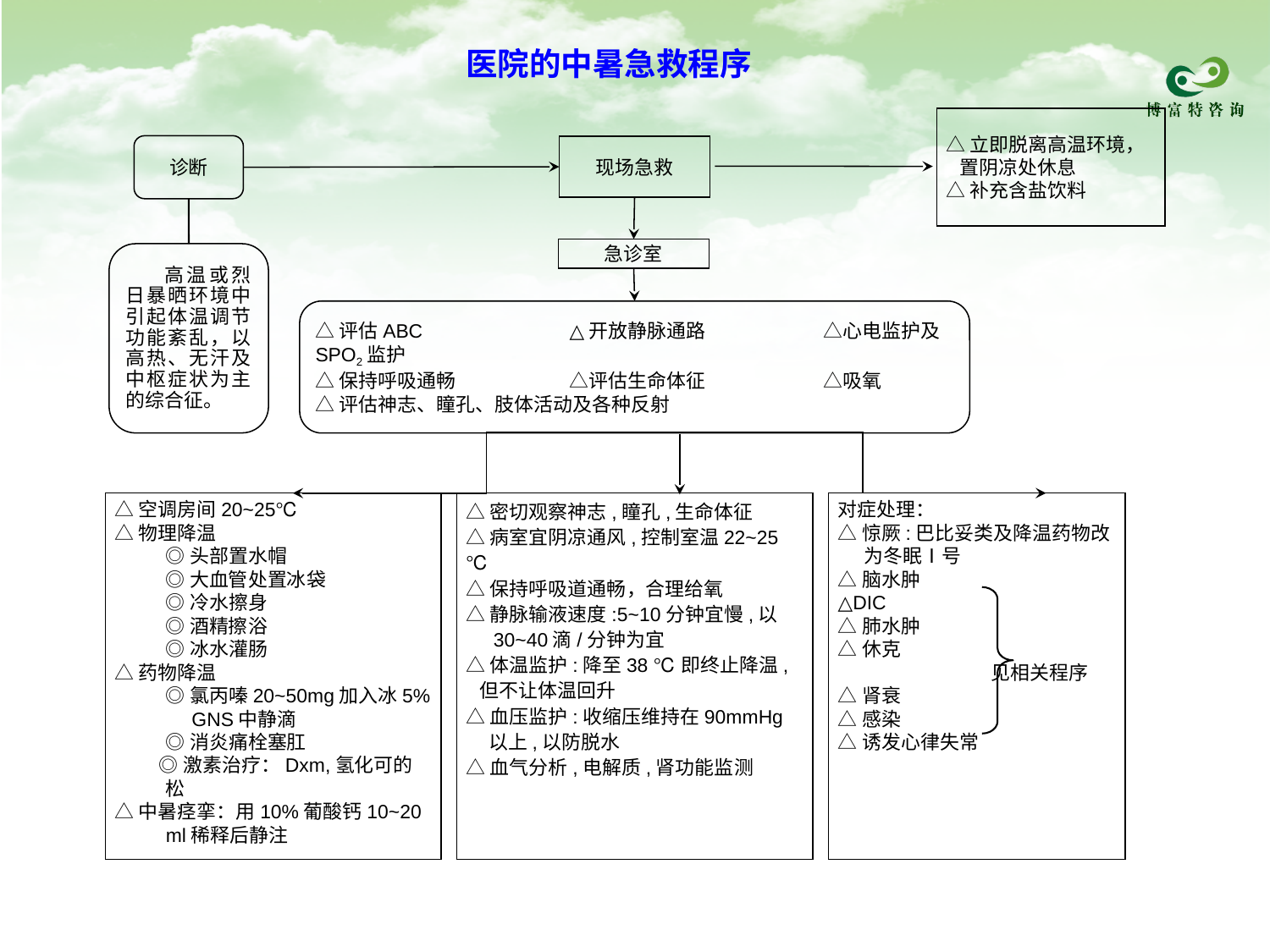

# 医院的中暑急救程序
△立即脱离高温环境，
  置阴凉处休息
△补充含盐饮料
诊断
现场急救
急诊室
高温或烈日暴晒环境中引起体温调节功能紊乱，以高热、无汗及中枢症状为主的综合征。
△评估ABC		△开放静脉通路	△心电监护及SPO2监护
△保持呼吸通畅	△评估生命体征	△吸氧
△评估神志、瞳孔、肢体活动及各种反射
△空调房间20~25℃
△物理降温
	◎头部置水帽
	◎大血管处置冰袋
	◎冷水擦身
	◎酒精擦浴
	◎冰水灌肠
△药物降温
	◎氯丙嗪20~50mg加入冰5%
              GNS中静滴
	◎消炎痛栓塞肛
          ◎激素治疗：Dxm,氢化可的松
△中暑痉挛：用10%葡酸钙10~20 ml稀释后静注
△密切观察神志,瞳孔,生命体征
△病室宜阴凉通风,控制室温22~25 ℃
△保持呼吸道通畅，合理给氧
△静脉输液速度:5~10分钟宜慢,以
     30~40滴/分钟为宜
△体温监护:降至38 ℃即终止降温,
  但不让体温回升
△血压监护:收缩压维持在90mmHg
    以上,以防脱水
△血气分析,电解质,肾功能监测
对症处理：
△惊厥:巴比妥类及降温药物改为冬眠Ⅰ号
△脑水肿
△DIC
△肺水肿
△休克		见相关程序
△肾衰
△感染
△诱发心律失常